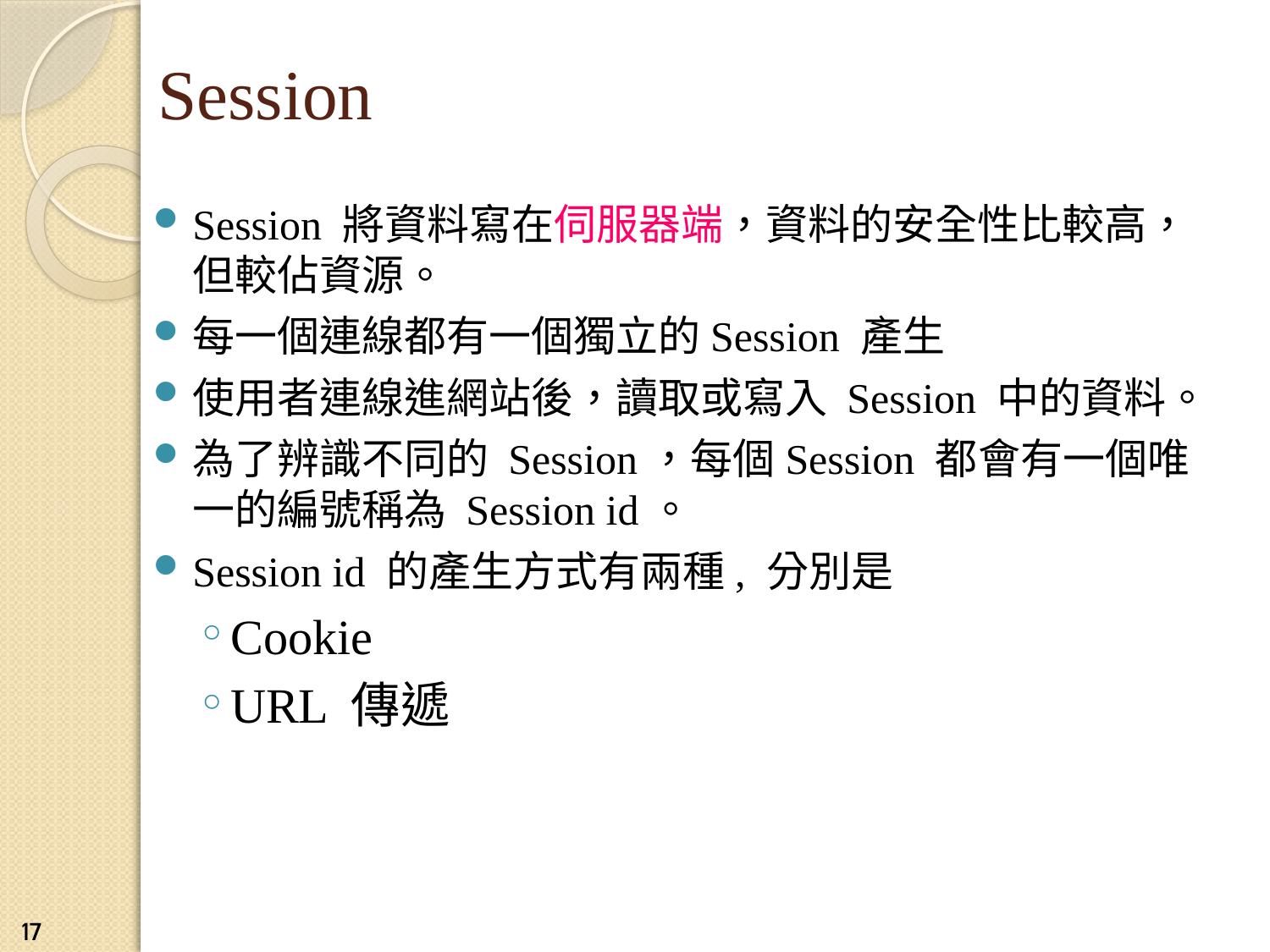

Session
Session 將資料寫在伺服器端，資料的安全性比較高，但較佔資源。
每一個連線都有一個獨立的Session 產生
使用者連線進網站後，讀取或寫入 Session 中的資料。
為了辨識不同的 Session，每個Session 都會有一個唯一的編號稱為 Session id。
Session id 的產生方式有兩種, 分別是
Cookie
URL 傳遞
17